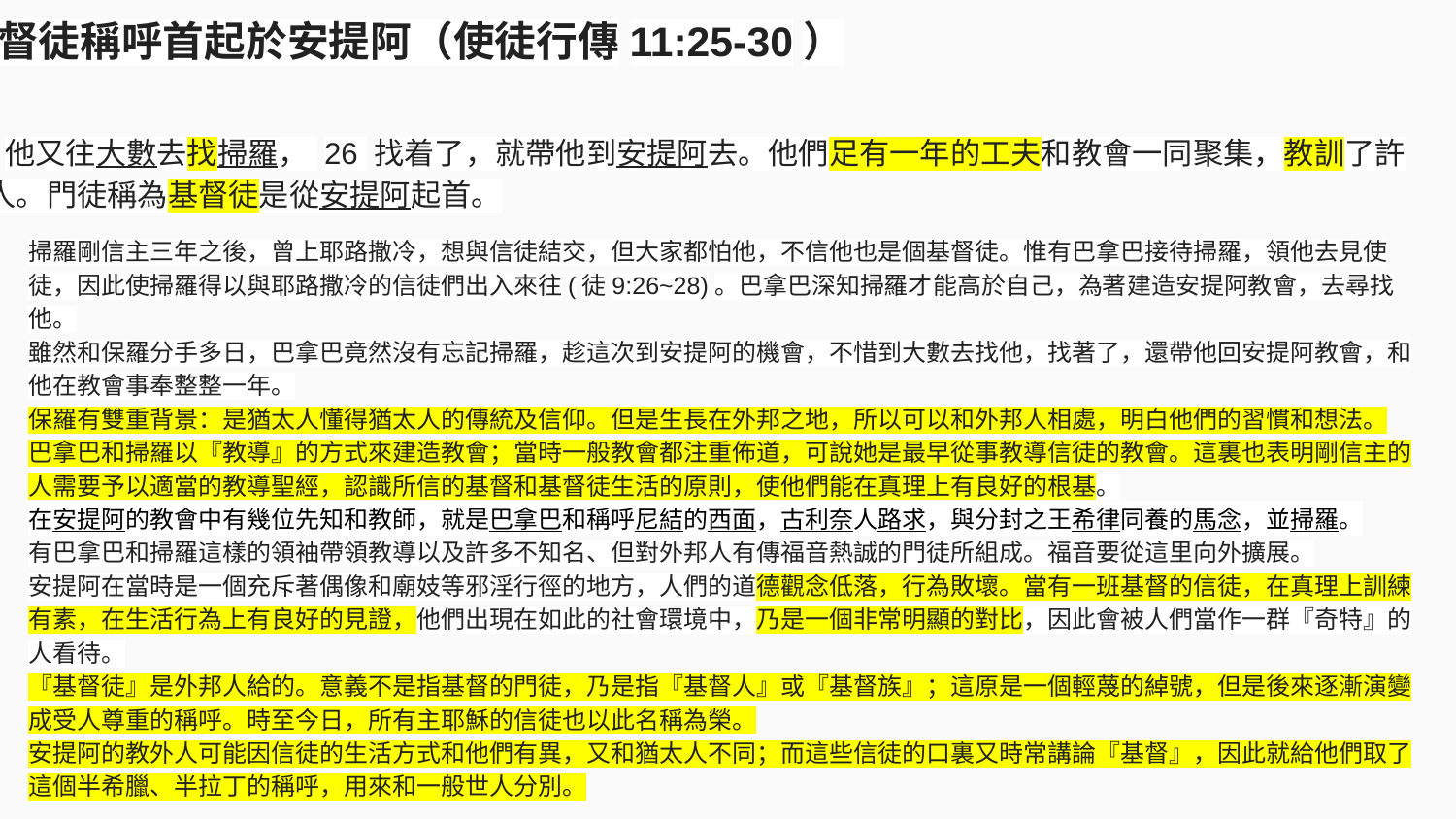

基督徒稱呼首起於安提阿（使徒行傳11:25-30）

25 他又往大數去找掃羅， 26 找着了，就帶他到安提阿去。他們足有一年的工夫和教會一同聚集，教訓了許多人。門徒稱為基督徒是從安提阿起首。
掃羅剛信主三年之後，曾上耶路撒冷，想與信徒結交，但大家都怕他，不信他也是個基督徒。惟有巴拿巴接待掃羅，領他去見使徒，因此使掃羅得以與耶路撒冷的信徒們出入來往(徒9:26~28)。巴拿巴深知掃羅才能高於自己，為著建造安提阿教會，去尋找他。
雖然和保羅分手多日，巴拿巴竟然沒有忘記掃羅，趁這次到安提阿的機會，不惜到大數去找他，找著了，還帶他回安提阿教會，和他在教會事奉整整一年。
保羅有雙重背景：是猶太人懂得猶太人的傳統及信仰。但是生長在外邦之地，所以可以和外邦人相處，明白他們的習慣和想法。
巴拿巴和掃羅以『教導』的方式來建造教會；當時一般教會都注重佈道，可說她是最早從事教導信徒的教會。這裏也表明剛信主的人需要予以適當的教導聖經，認識所信的基督和基督徒生活的原則，使他們能在真理上有良好的根基。
在安提阿的教會中有幾位先知和教師，就是巴拿巴和稱呼尼結的西面，古利奈人路求，與分封之王希律同養的馬念，並掃羅。
有巴拿巴和掃羅這樣的領袖帶領教導以及許多不知名、但對外邦人有傳福音熱誠的門徒所組成。福音要從這里向外擴展。
安提阿在當時是一個充斥著偶像和廟妓等邪淫行徑的地方，人們的道德觀念低落，行為敗壞。當有一班基督的信徒，在真理上訓練有素，在生活行為上有良好的見證，他們出現在如此的社會環境中，乃是一個非常明顯的對比，因此會被人們當作一群『奇特』的人看待。
『基督徒』是外邦人給的。意義不是指基督的門徒，乃是指『基督人』或『基督族』；這原是一個輕蔑的綽號，但是後來逐漸演變成受人尊重的稱呼。時至今日，所有主耶穌的信徒也以此名稱為榮。
安提阿的教外人可能因信徒的生活方式和他們有異，又和猶太人不同；而這些信徒的口裏又時常講論『基督』，因此就給他們取了這個半希臘、半拉丁的稱呼，用來和一般世人分別。